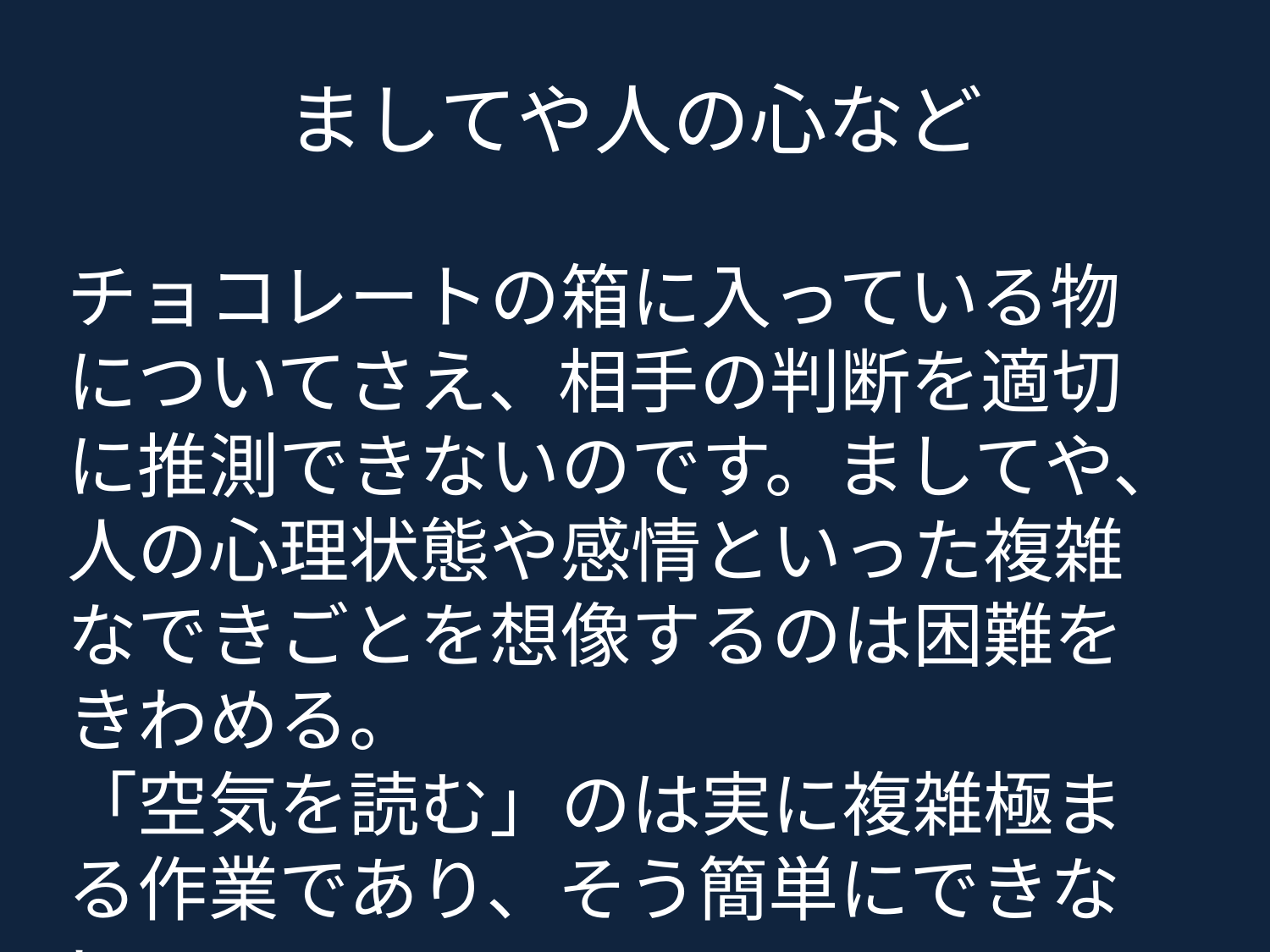

# ましてや人の心など
チョコレートの箱に入っている物についてさえ、相手の判断を適切に推測できないのです。ましてや、人の心理状態や感情といった複雑なできごとを想像するのは困難をきわめる。
「空気を読む」のは実に複雑極まる作業であり、そう簡単にできない。